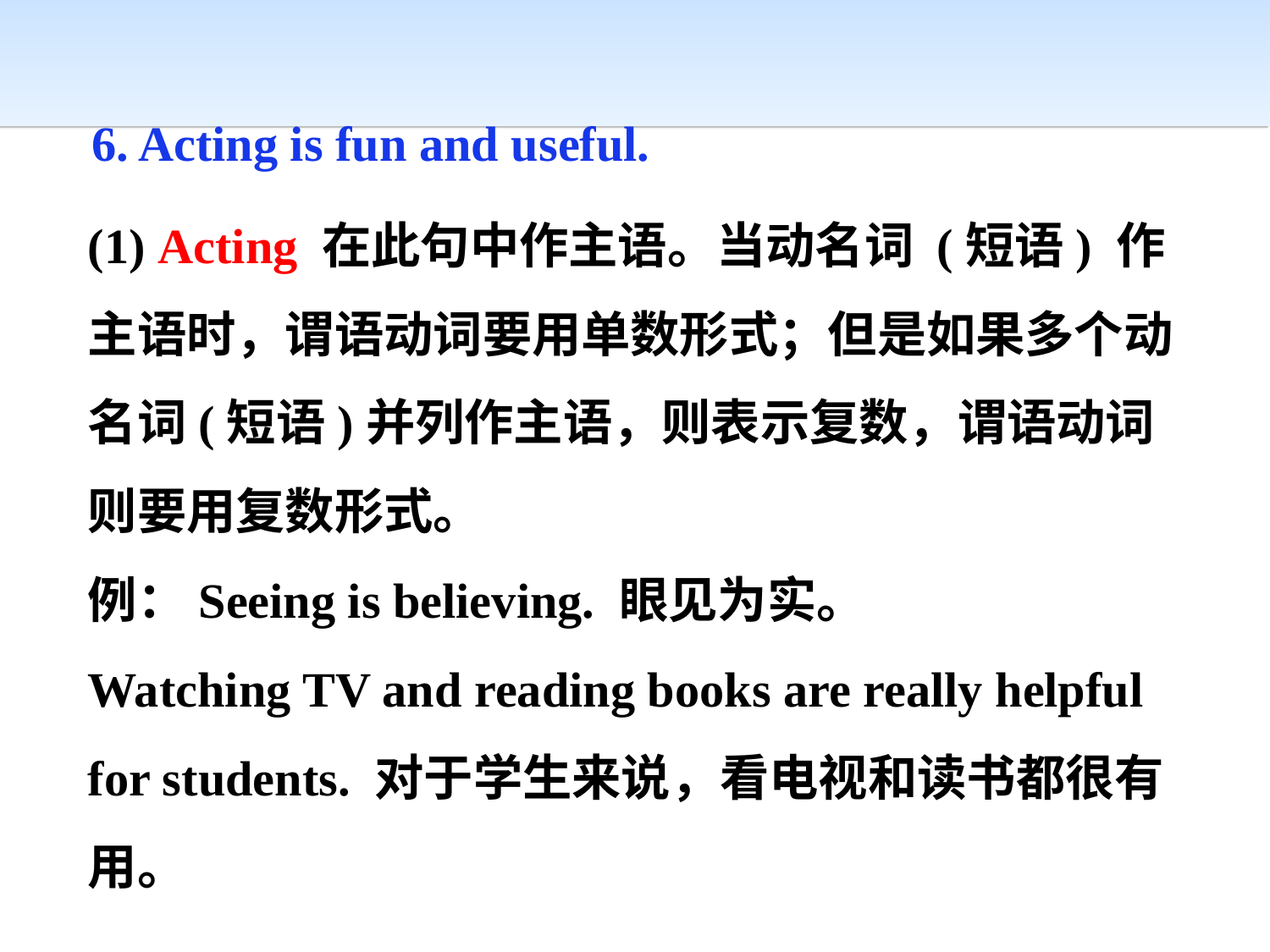

6. Acting is fun and useful.
(1) Acting 在此句中作主语。当动名词 (短语) 作主语时，谓语动词要用单数形式；但是如果多个动名词(短语)并列作主语，则表示复数，谓语动词则要用复数形式。
例：Seeing is believing. 眼见为实。
Watching TV and reading books are really helpful for students. 对于学生来说，看电视和读书都很有用。